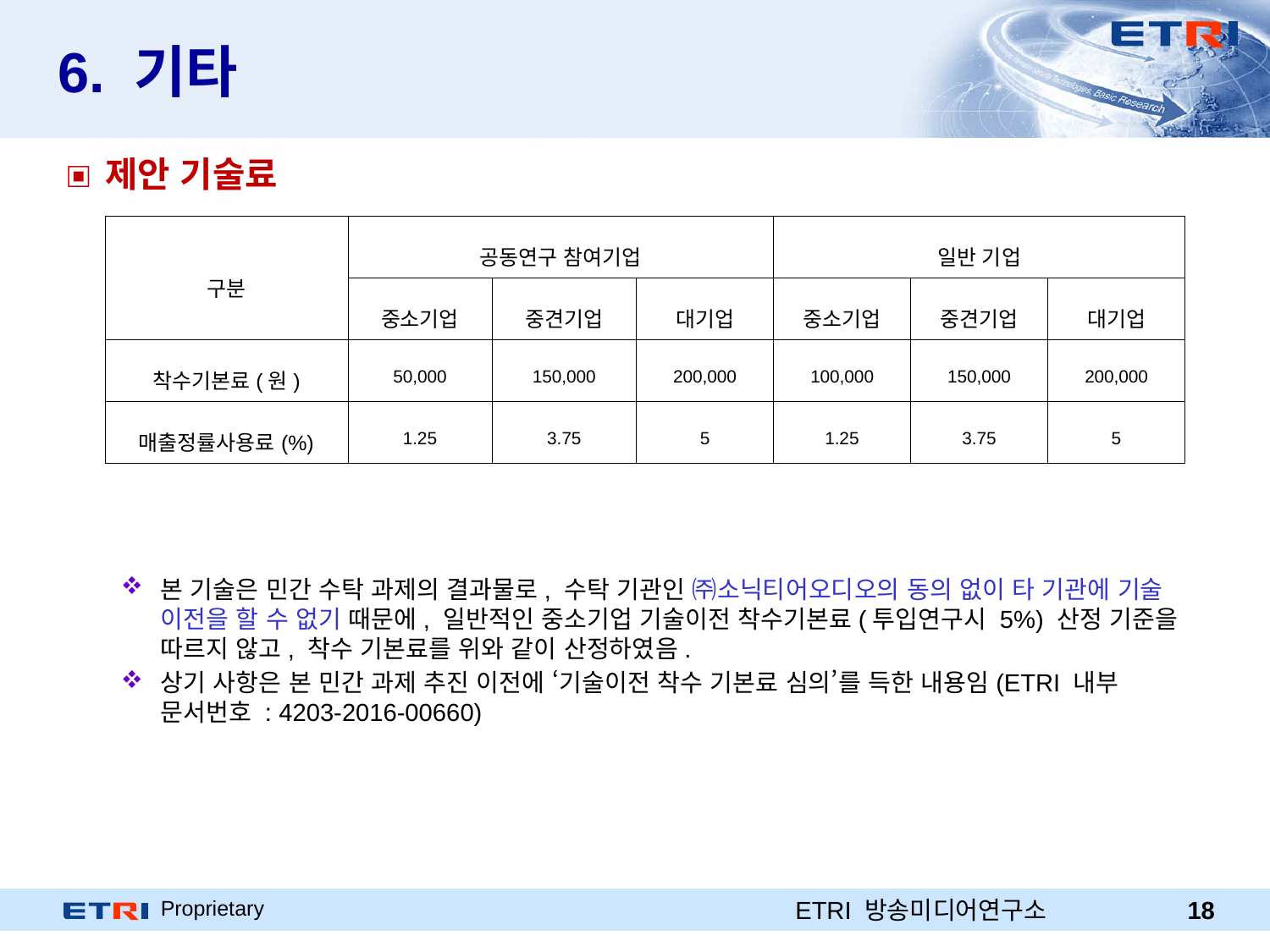

# 6. 기타
제안 기술료

본 기술은 민간 수탁 과제의 결과물로, 수탁 기관인 ㈜소닉티어오디오의 동의 없이 타 기관에 기술 이전을 할 수 없기 때문에, 일반적인 중소기업 기술이전 착수기본료(투입연구시 5%) 산정 기준을 따르지 않고, 착수 기본료를 위와 같이 산정하였음.
상기 사항은 본 민간 과제 추진 이전에 ‘기술이전 착수 기본료 심의’를 득한 내용임(ETRI 내부 문서번호 : 4203-2016-00660)
| 구분 | 공동연구 참여기업 |  |  | 일반 기업 |  |  |
| --- | --- | --- | --- | --- | --- | --- |
|  | 중소기업 | 중견기업 | 대기업 | 중소기업 | 중견기업 | 대기업 |
| 착수기본료(원) | 50,000 | 150,000 | 200,000 | 100,000 | 150,000 | 200,000 |
| 매출정률사용료(%) | 1.25 | 3.75 | 5 | 1.25 | 3.75 | 5 |
ETRI 방송미디어연구소
18